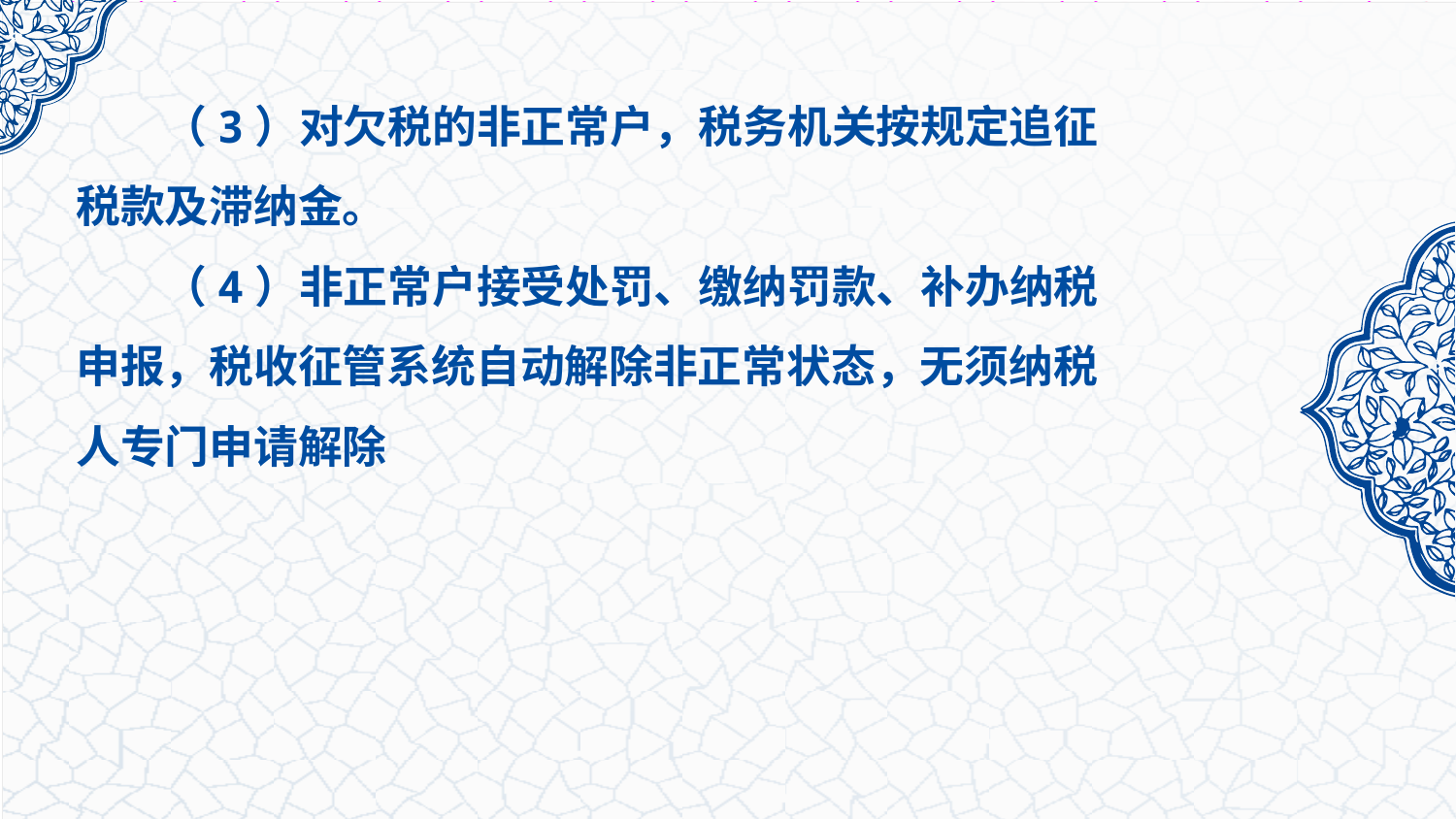

（3）对欠税的非正常户，税务机关按规定追征税款及滞纳金。
（4）非正常户接受处罚、缴纳罚款、补办纳税申报，税收征管系统自动解除非正常状态，无须纳税人专门申请解除